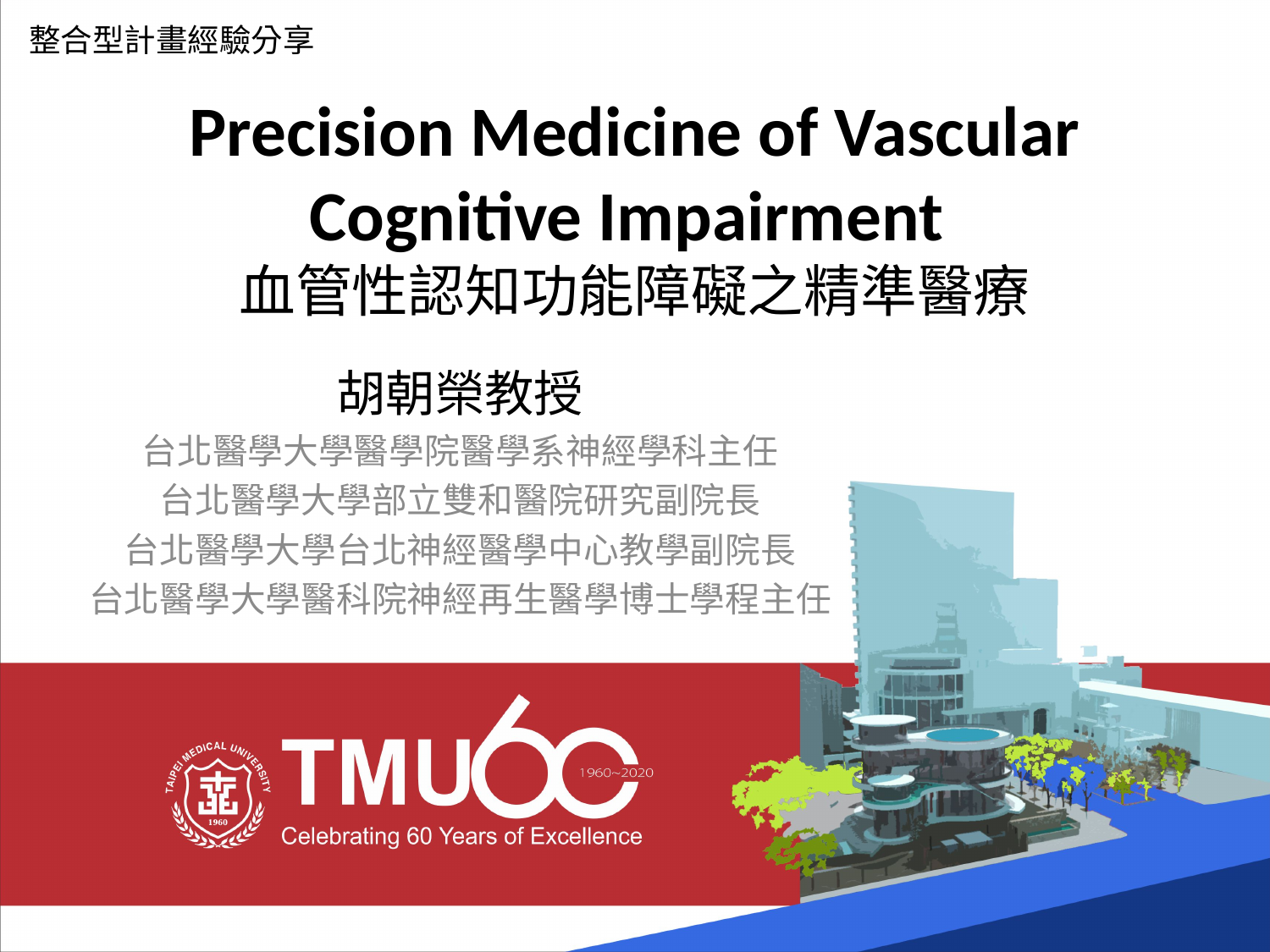

整合型計畫經驗分享
# Precision Medicine of Vascular Cognitive Impairment 血管性認知功能障礙之精準醫療
胡朝榮教授
台北醫學大學醫學院醫學系神經學科主任
台北醫學大學部立雙和醫院研究副院長
台北醫學大學台北神經醫學中心教學副院長
台北醫學大學醫科院神經再生醫學博士學程主任